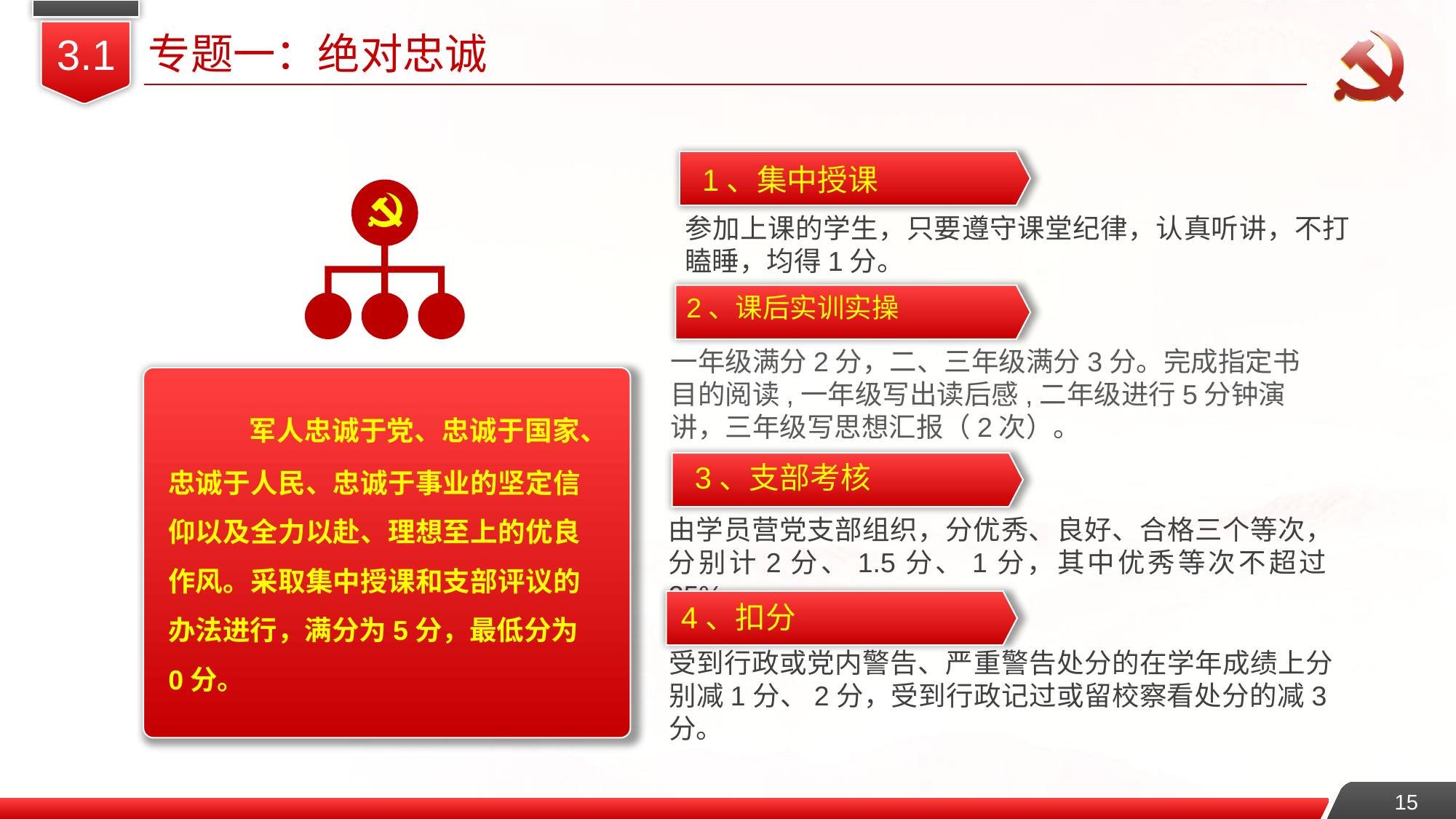

专题一：绝对忠诚
3.1

1、集中授课

参加上课的学生，只要遵守课堂纪律，认真听讲，不打瞌睡，均得1分。
2、课后实训实操
一年级满分2分，二、三年级满分3分。完成指定书目的阅读,一年级写出读后感,二年级进行5分钟演讲，三年级写思想汇报（2次）。
       军人忠诚于党、忠诚于国家、忠诚于人民、忠诚于事业的坚定信仰以及全力以赴、理想至上的优良作风。采取集中授课和支部评议的办法进行，满分为5分，最低分为0分。

3、支部考核
由学员营党支部组织，分优秀、良好、合格三个等次，分别计2分、1.5分、1分，其中优秀等次不超过25%。

4、扣分
受到行政或党内警告、严重警告处分的在学年成绩上分别减1分、2分，受到行政记过或留校察看处分的减3分。